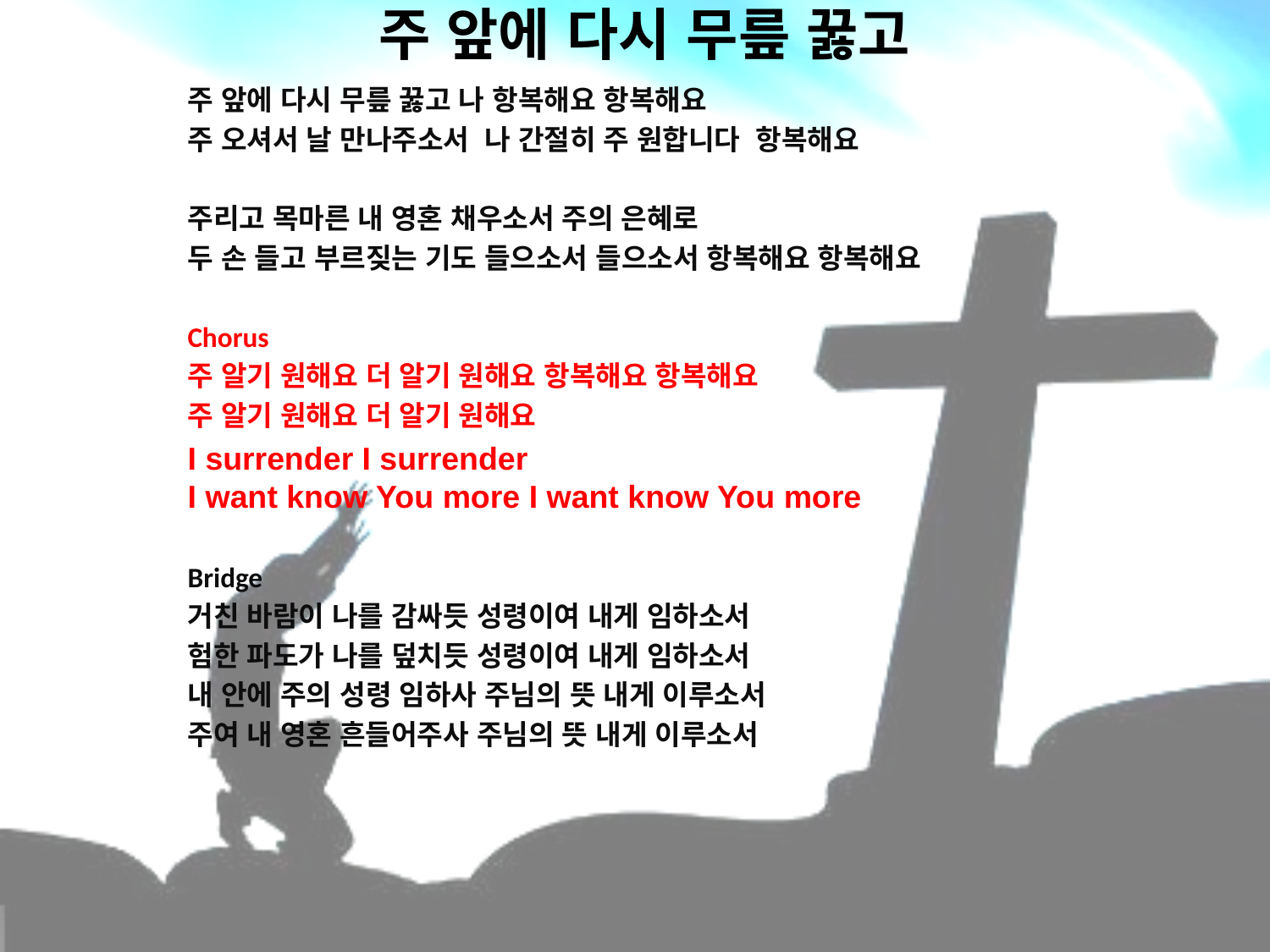

# 주 앞에 다시 무릎 꿇고
주 앞에 다시 무릎 꿇고 나 항복해요 항복해요
주 오셔서 날 만나주소서  나 간절히 주 원합니다  항복해요

주리고 목마른 내 영혼 채우소서 주의 은혜로
두 손 들고 부르짖는 기도 들으소서 들으소서 항복해요 항복해요

Chorus
주 알기 원해요 더 알기 원해요 항복해요 항복해요
주 알기 원해요 더 알기 원해요
I surrender I surrender
I want know You more I want know You more

Bridge
거친 바람이 나를 감싸듯 성령이여 내게 임하소서
험한 파도가 나를 덮치듯 성령이여 내게 임하소서
내 안에 주의 성령 임하사 주님의 뜻 내게 이루소서
주여 내 영혼 흔들어주사 주님의 뜻 내게 이루소서